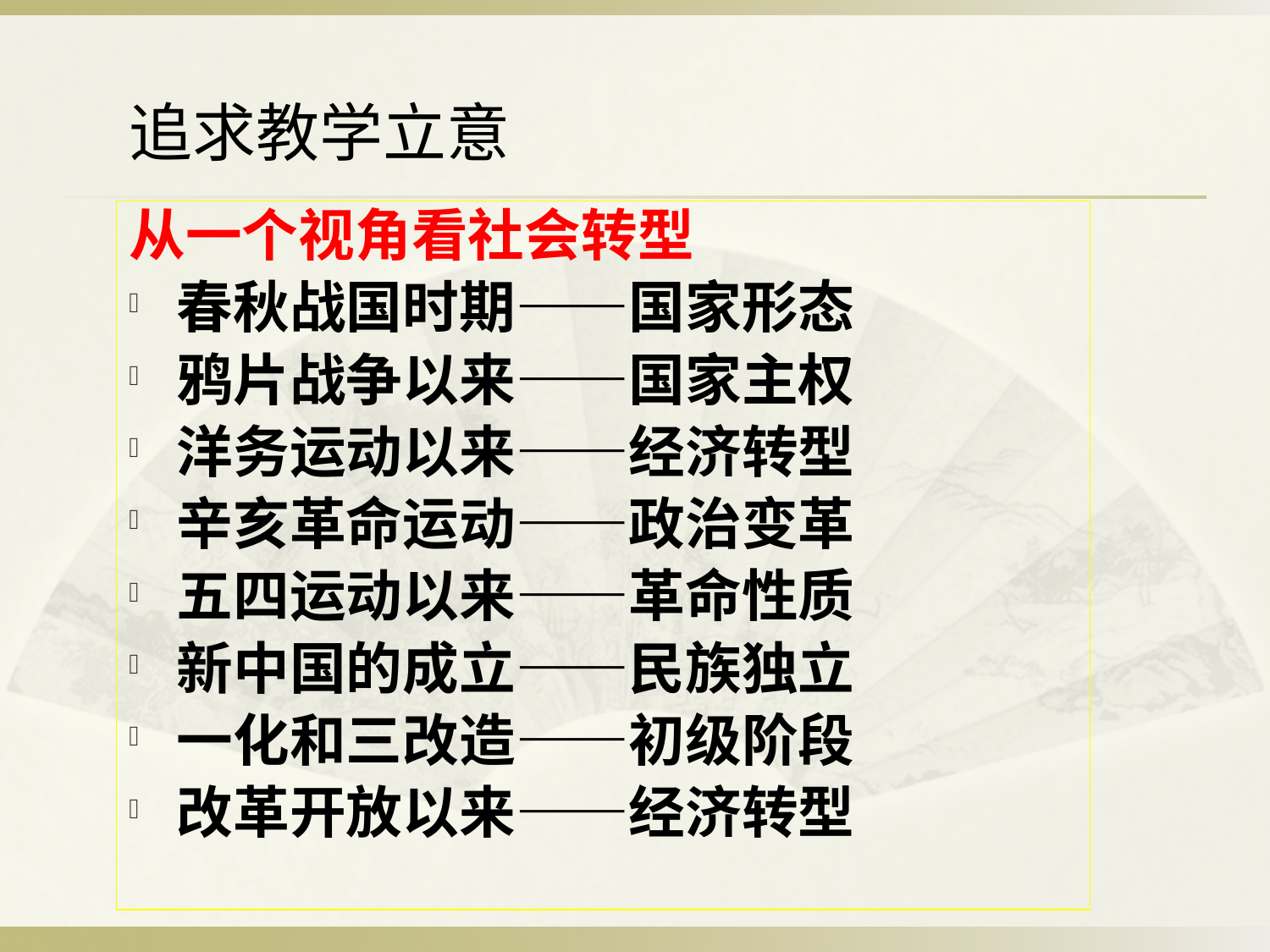

追求教学立意
从一个视角看社会转型
春秋战国时期——国家形态
鸦片战争以来——国家主权
洋务运动以来——经济转型
辛亥革命运动——政治变革
五四运动以来——革命性质
新中国的成立——民族独立
一化和三改造——初级阶段
改革开放以来——经济转型